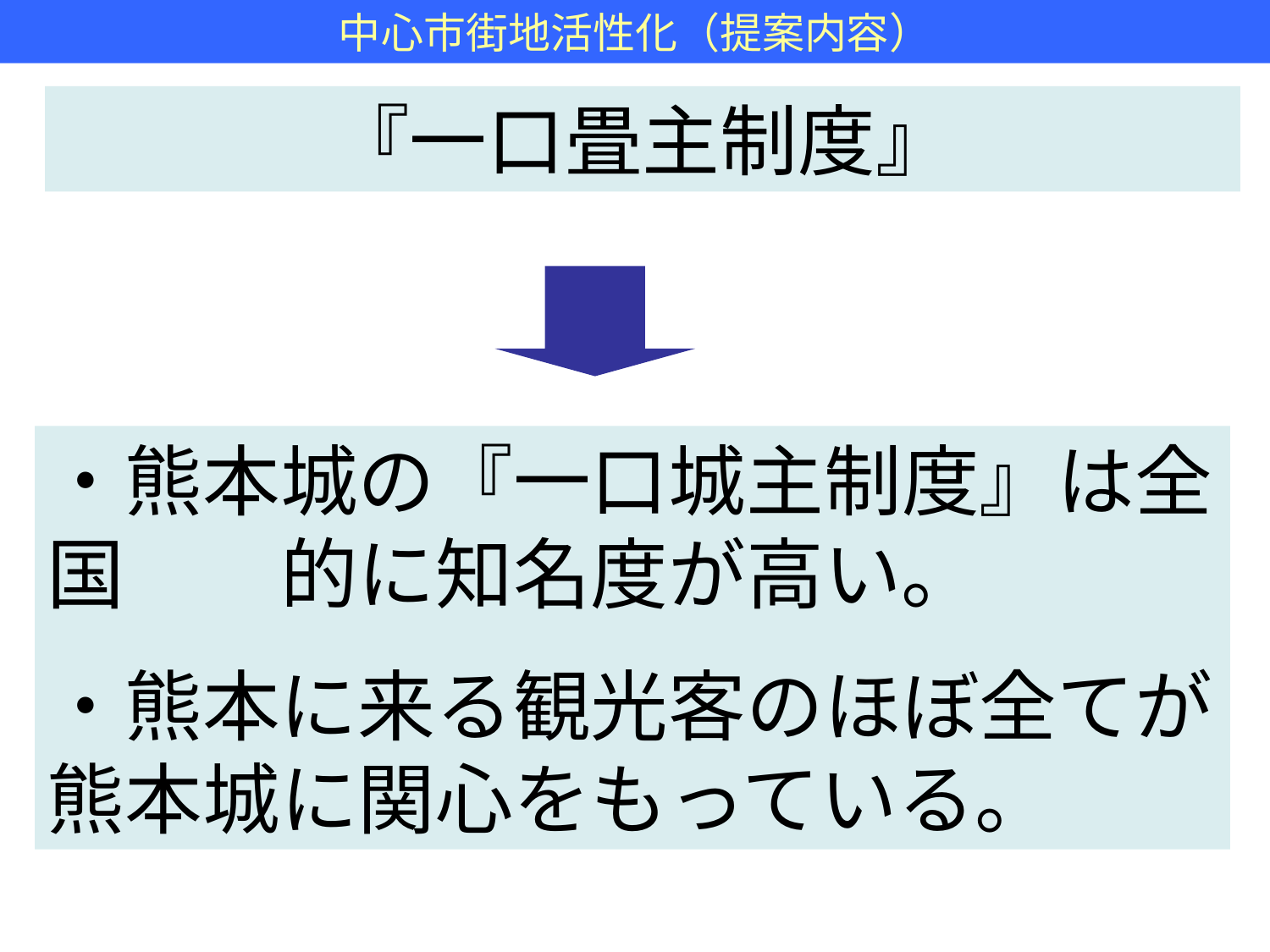

中心市街地活性化（提案内容）
『一口畳主制度』

・熊本城の『一口城主制度』は全国　　的に知名度が高い。
・熊本に来る観光客のほぼ全てが熊本城に関心をもっている。